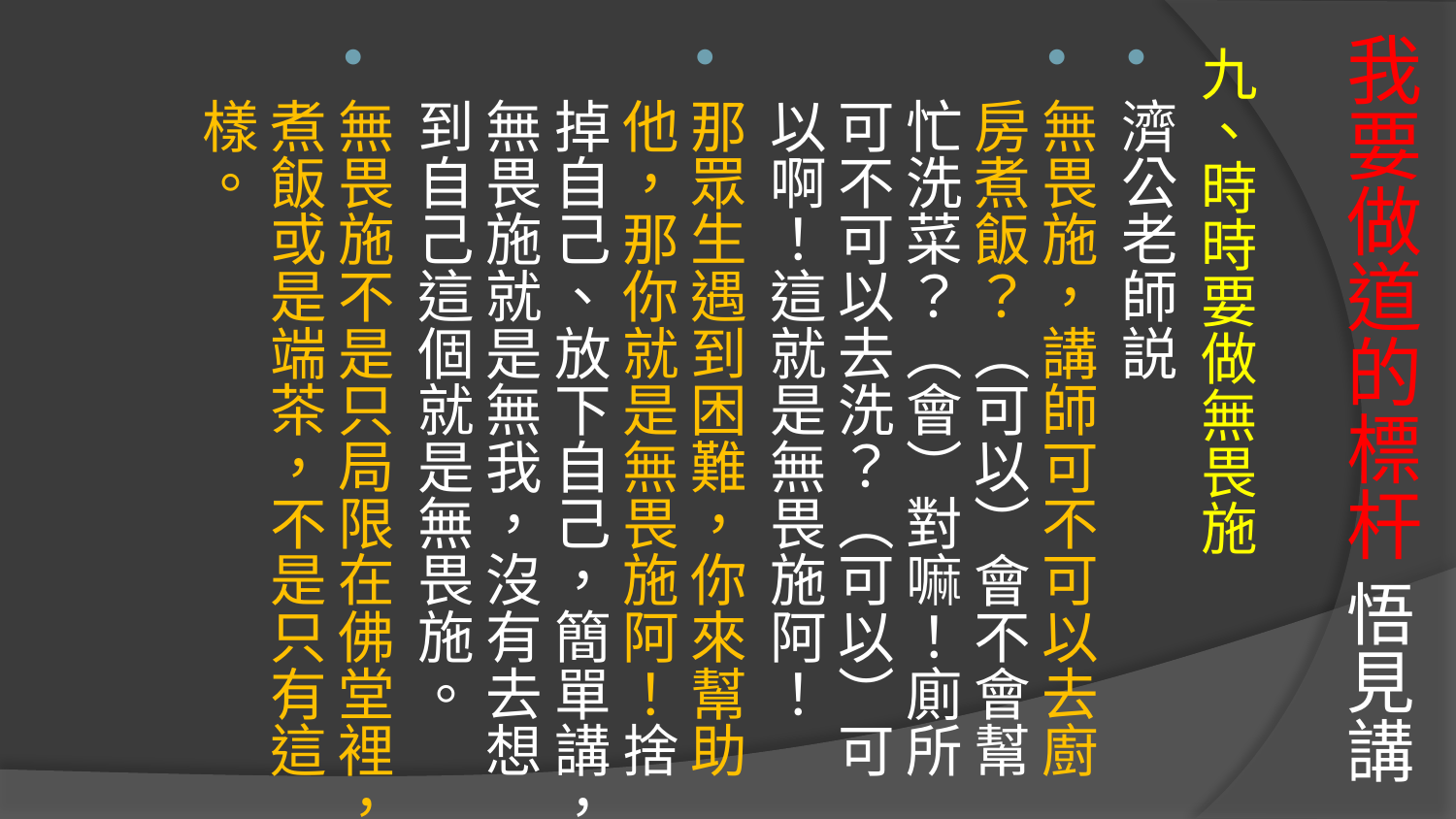

# 我要做道的標杆 悟見講
九、時時要做無畏施
濟公老師説
無畏施，講師可不可以去廚房煮飯？（可以）會不會幫忙洗菜？（會）對嘛！廁所可不可以去洗？（可以）可以啊！這就是無畏施阿！
那眾生遇到困難，你來幫助他，那你就是無畏施阿！捨掉自己、放下自己，簡單講，無畏施就是無我，沒有去想到自己這個就是無畏施。
無畏施不是只局限在佛堂裡，煮飯或是端茶，不是只有這樣。